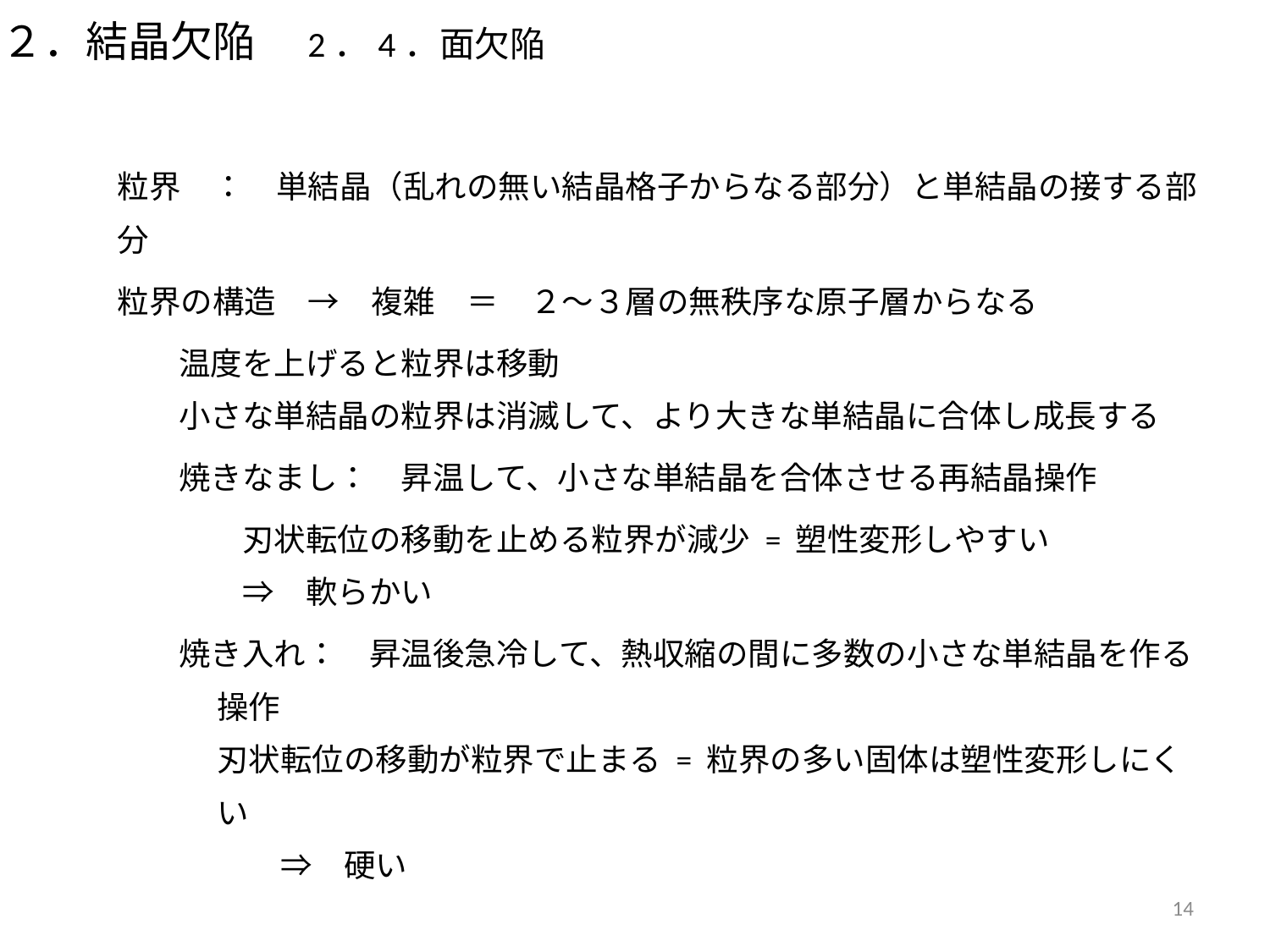

２．結晶欠陥　2．4．面欠陥
粒界　：　単結晶（乱れの無い結晶格子からなる部分）と単結晶の接する部分
粒界の構造　→　複雑　＝　２～３層の無秩序な原子層からなる
温度を上げると粒界は移動
小さな単結晶の粒界は消滅して、より大きな単結晶に合体し成長する
焼きなまし：　昇温して、小さな単結晶を合体させる再結晶操作
　　刃状転位の移動を止める粒界が減少 = 塑性変形しやすい
　　⇒　軟らかい
焼き入れ：　昇温後急冷して、熱収縮の間に多数の小さな単結晶を作る操作
刃状転位の移動が粒界で止まる = 粒界の多い固体は塑性変形しにくい
　　⇒　硬い

14